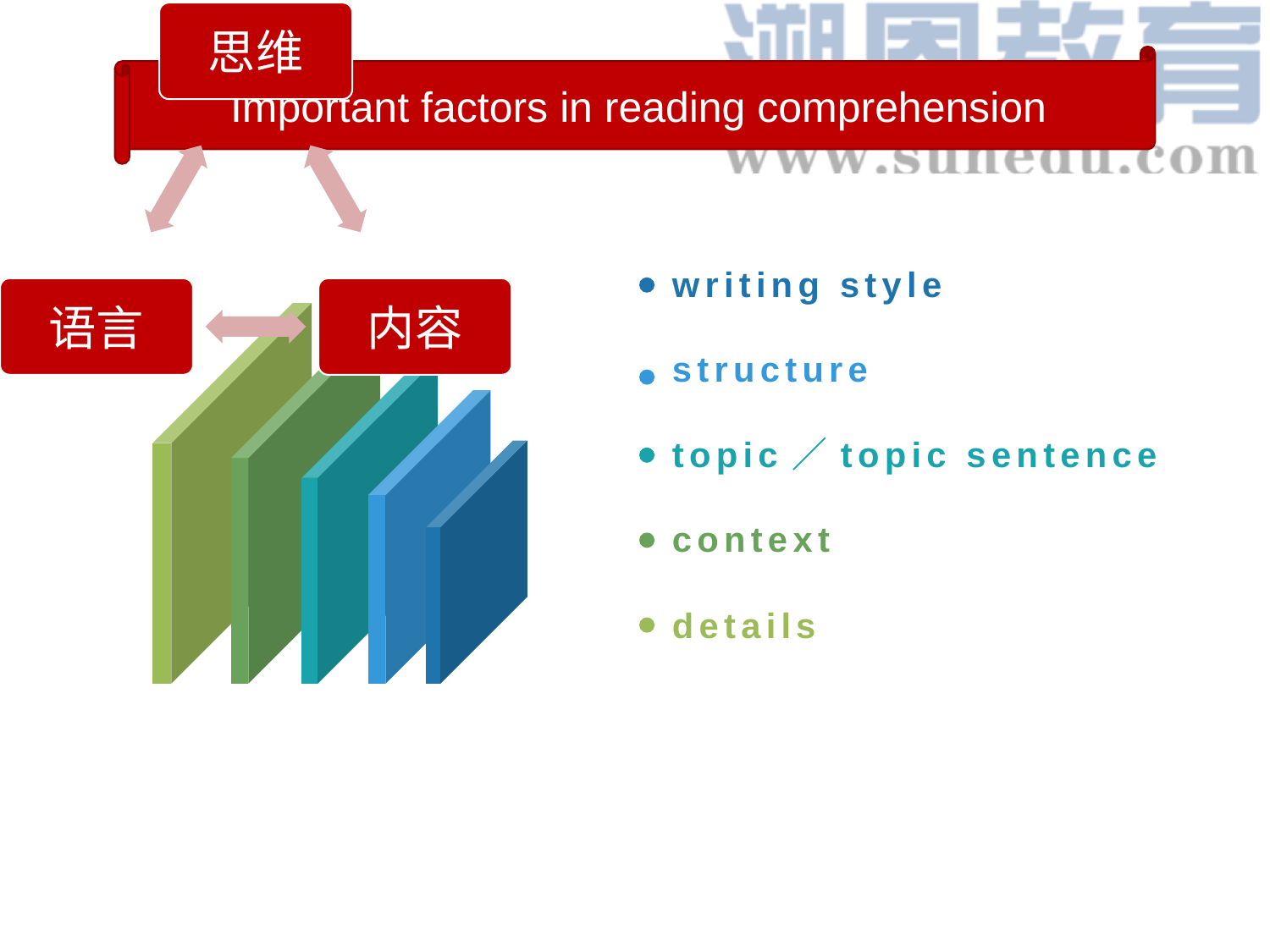

Important factors in reading comprehension
writing style

思维

内容

语言

structure

topic／topic sentence

context

details